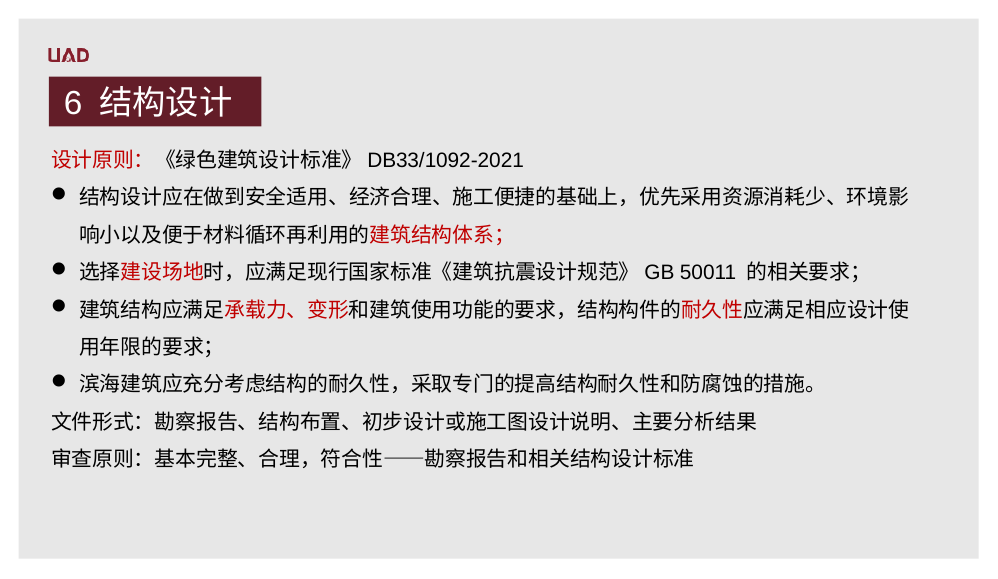

6 结构设计
设计原则：《绿色建筑设计标准》DB33/1092-2021
结构设计应在做到安全适用、经济合理、施工便捷的基础上，优先采用资源消耗少、环境影响小以及便于材料循环再利用的建筑结构体系；
选择建设场地时，应满足现行国家标准《建筑抗震设计规范》GB 50011 的相关要求；
建筑结构应满足承载力、变形和建筑使用功能的要求，结构构件的耐久性应满足相应设计使用年限的要求；
滨海建筑应充分考虑结构的耐久性，采取专门的提高结构耐久性和防腐蚀的措施。
文件形式：勘察报告、结构布置、初步设计或施工图设计说明、主要分析结果
审查原则：基本完整、合理，符合性——勘察报告和相关结构设计标准